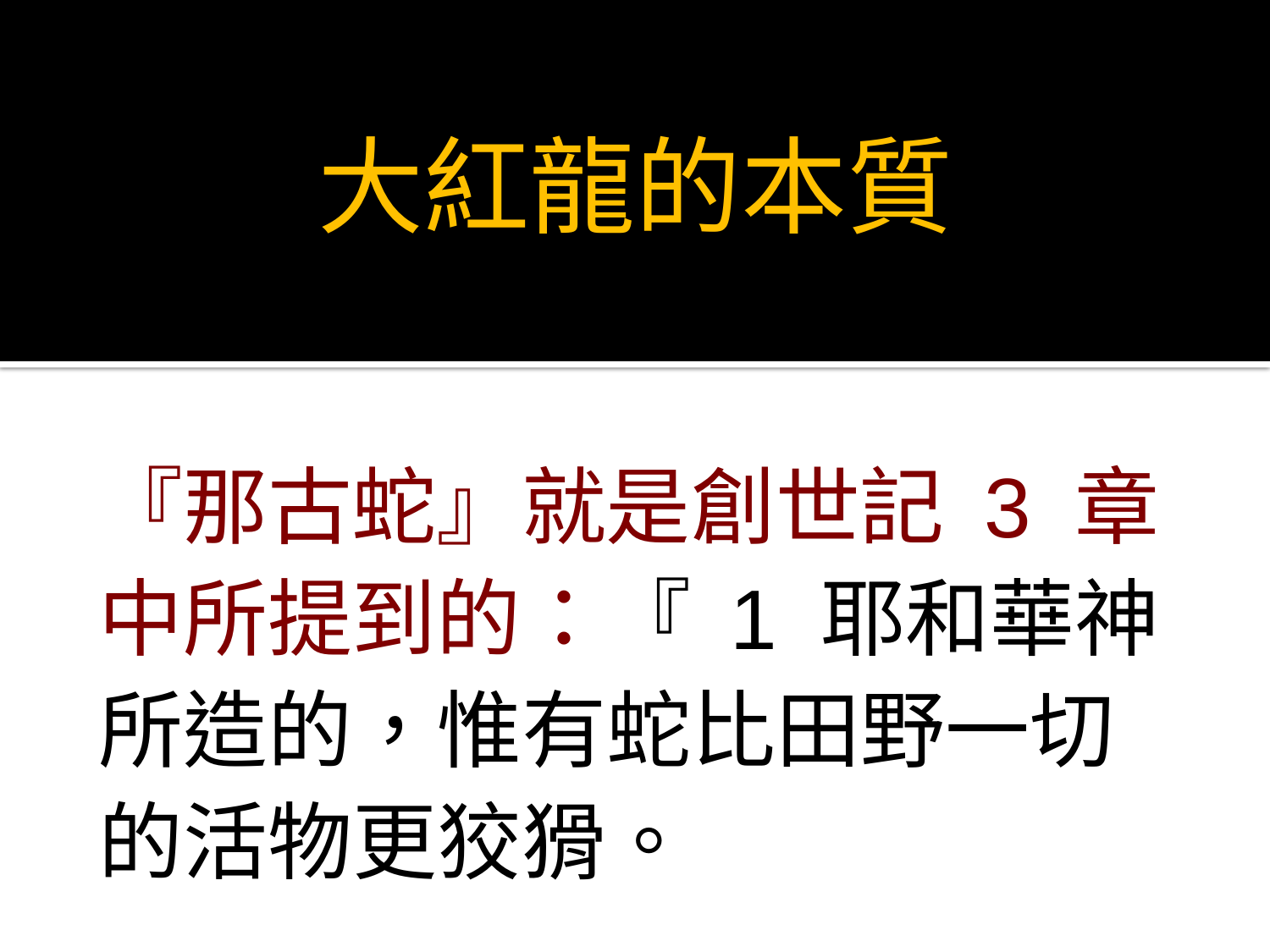

# 大紅龍的本質
『那古蛇』就是創世記 3 章中所提到的：『 1 耶和華神所造的，惟有蛇比田野一切的活物更狡猾。